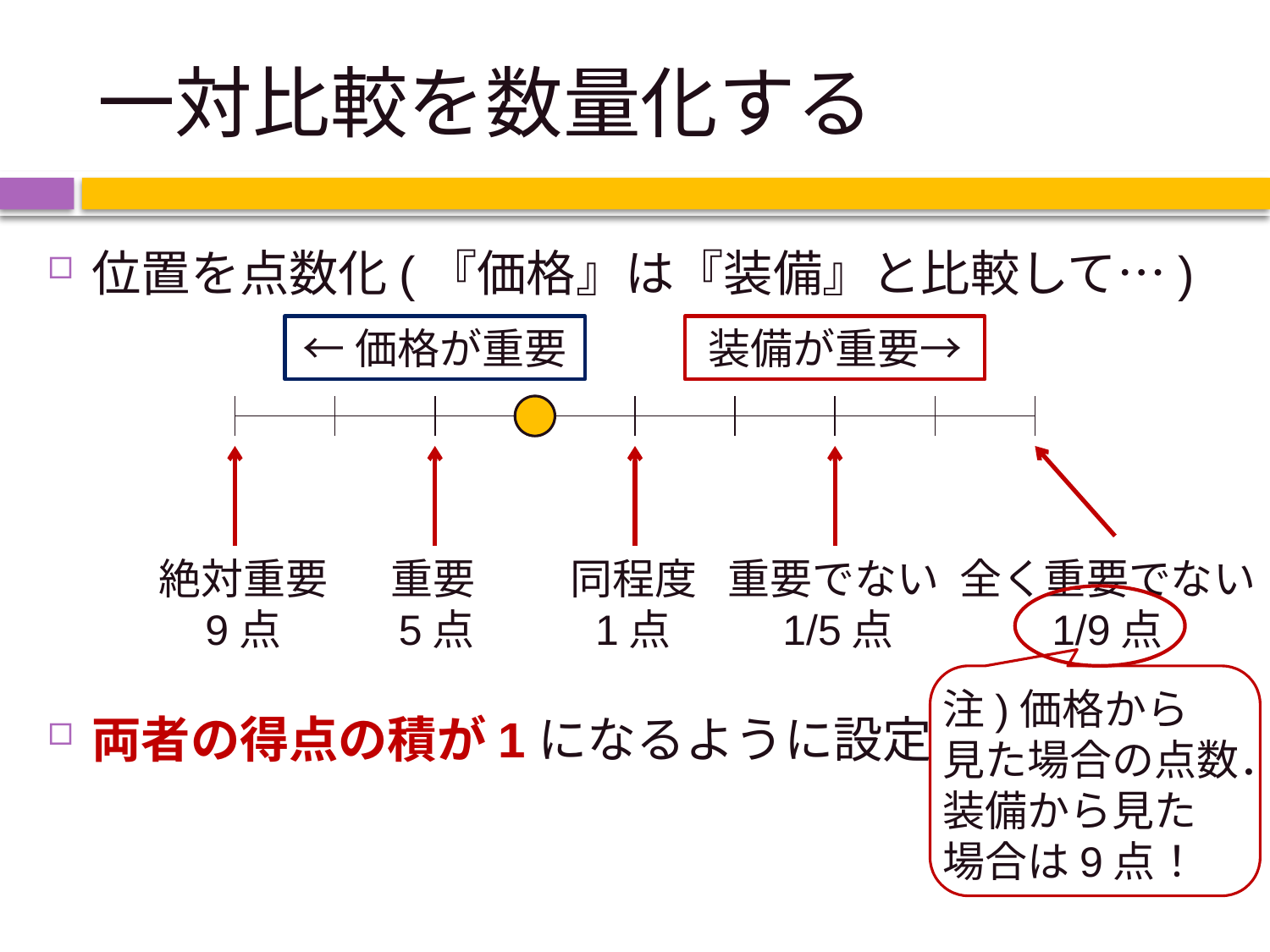

# 一対比較を数量化する
位置を点数化(『価格』は『装備』と比較して…)

両者の得点の積が1になるように設定
←価格が重要
装備が重要→

絶対重要
9点
重要
5点
同程度
1点
重要でない
1/5点
全く重要でない
1/9点

注)価格から
見た場合の点数．
装備から見た　場合は9点！